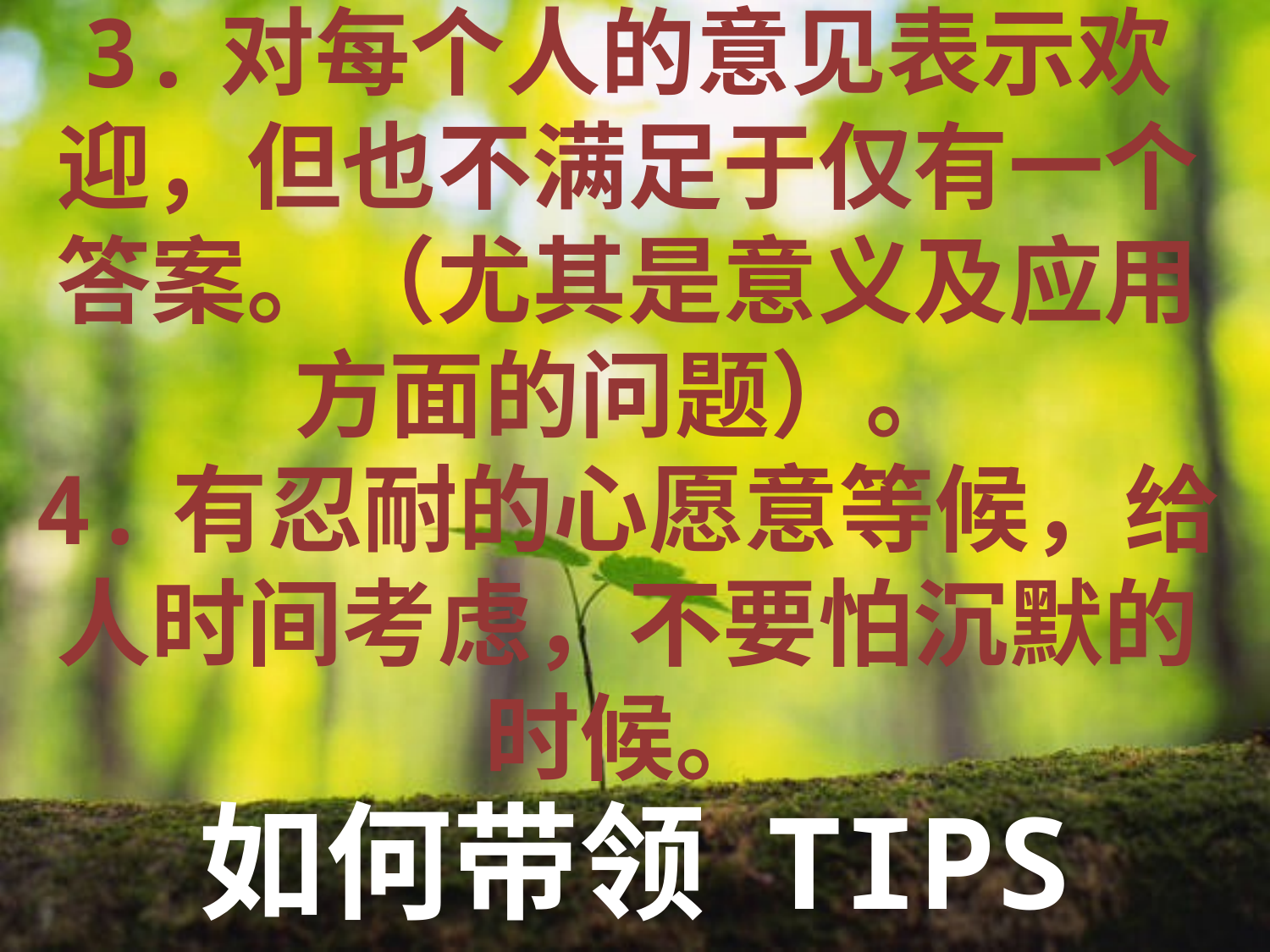

3.对每个人的意见表示欢迎，但也不满足于仅有一个答案。（尤其是意义及应用方面的问题）。
4.有忍耐的心愿意等候，给人时间考虑，不要怕沉默的时候。

如何带领 TIPS